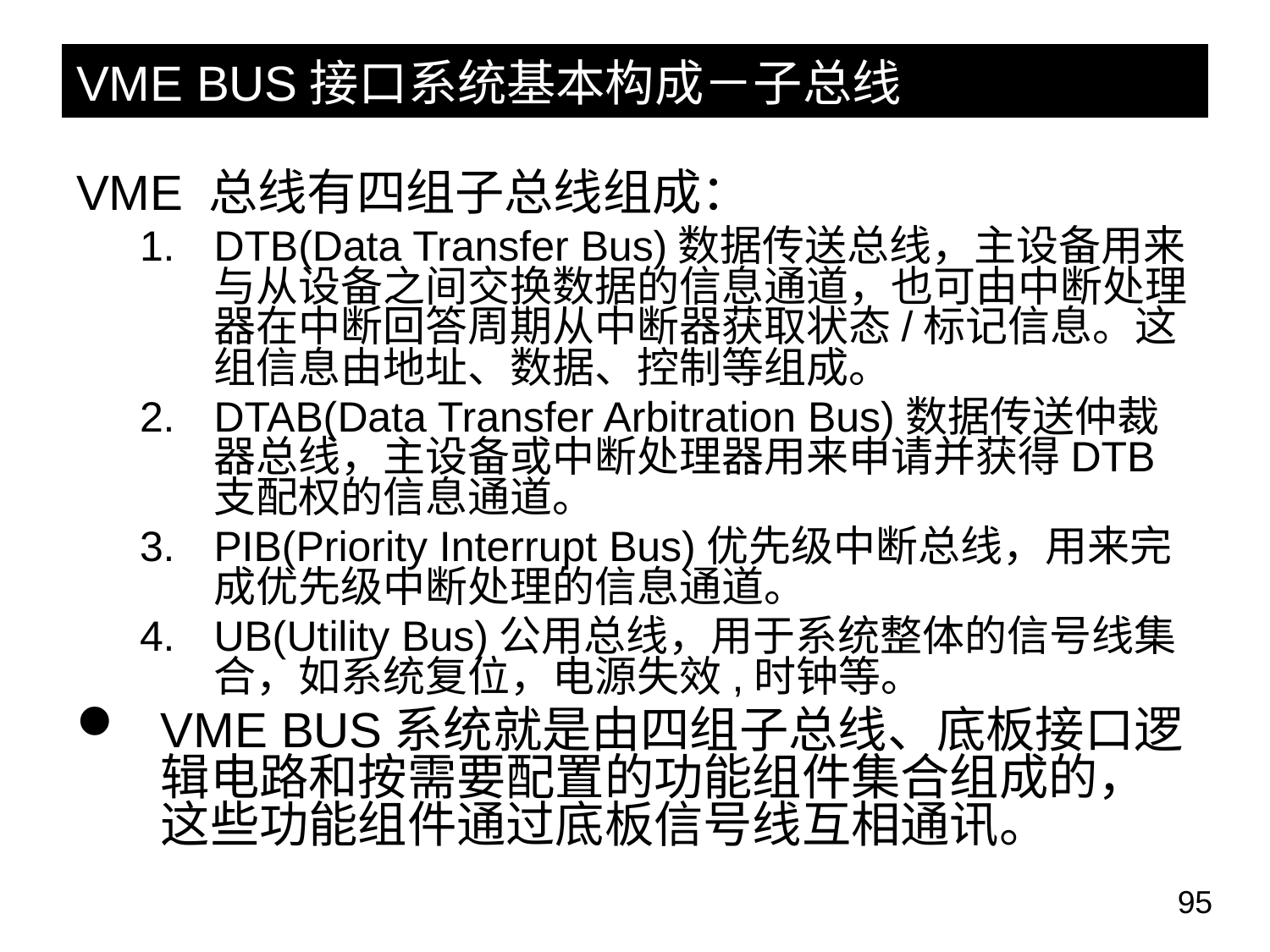

# VME BUS接口系统基本构成－子总线
VME 总线有四组子总线组成：
DTB(Data Transfer Bus)数据传送总线，主设备用来与从设备之间交换数据的信息通道，也可由中断处理器在中断回答周期从中断器获取状态/标记信息。这组信息由地址、数据、控制等组成。
DTAB(Data Transfer Arbitration Bus)数据传送仲裁器总线，主设备或中断处理器用来申请并获得DTB支配权的信息通道。
PIB(Priority Interrupt Bus)优先级中断总线，用来完成优先级中断处理的信息通道。
UB(Utility Bus)公用总线，用于系统整体的信号线集合，如系统复位，电源失效,时钟等。
VME BUS系统就是由四组子总线、底板接口逻辑电路和按需要配置的功能组件集合组成的，这些功能组件通过底板信号线互相通讯。
95